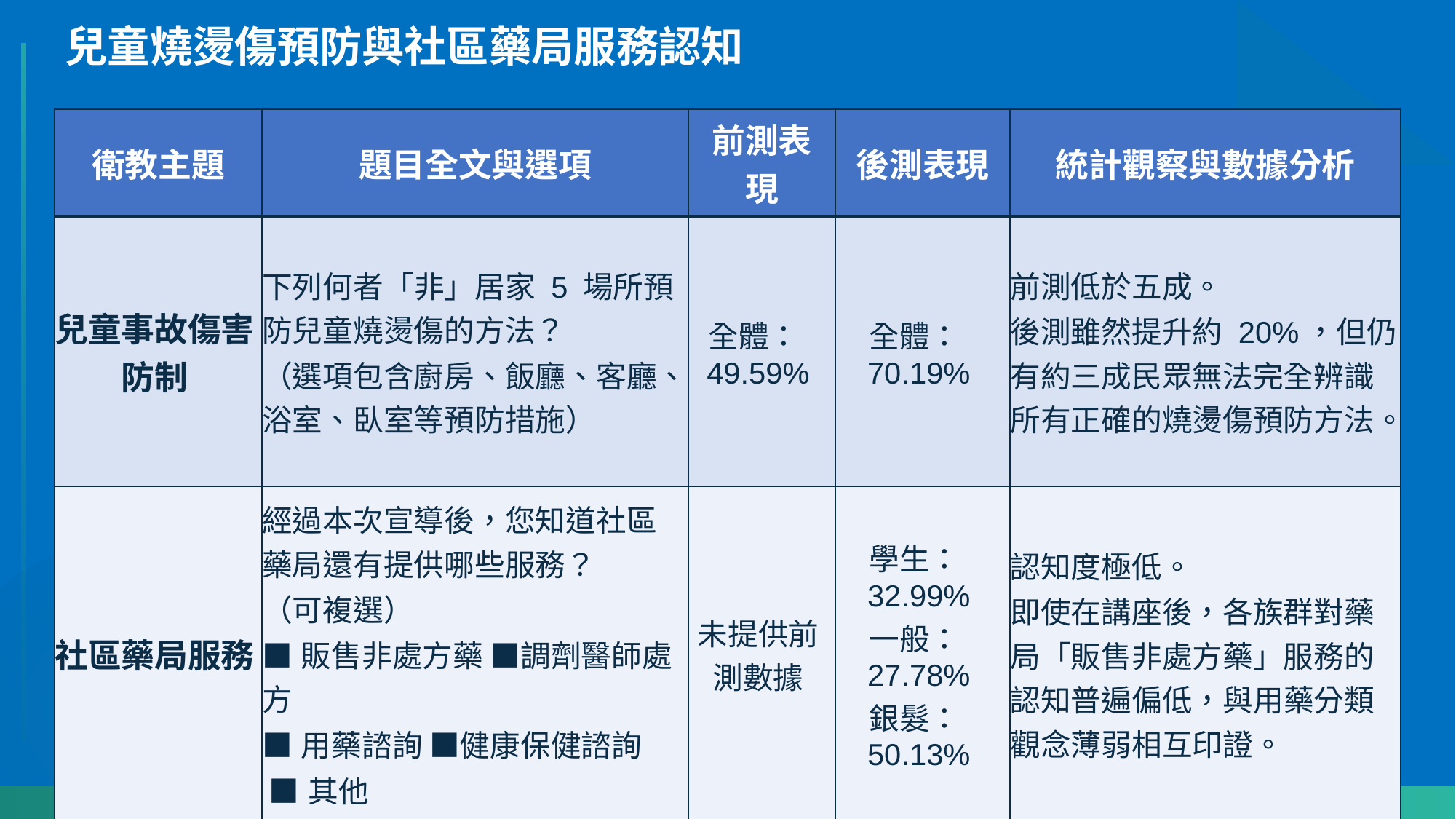

兒童燒燙傷預防與社區藥局服務認知
| 衛教主題 | 題目全文與選項 | 前測表現 | 後測表現 | 統計觀察與數據分析 |
| --- | --- | --- | --- | --- |
| 兒童事故傷害防制 | 下列何者「非」居家 5 場所預防兒童燒燙傷的方法？ （選項包含廚房、飯廳、客廳、浴室、臥室等預防措施） | 全體：49.59% | 全體：70.19% | 前測低於五成。 後測雖然提升約 20%，但仍有約三成民眾無法完全辨識所有正確的燒燙傷預防方法。 |
| 社區藥局服務 | 經過本次宣導後，您知道社區藥局還有提供哪些服務？ （可複選） ■販售非處方藥 ■調劑醫師處方 ■用藥諮詢 ■健康保健諮詢 ■其他 | 未提供前測數據 | 學生：32.99% 一般：27.78% 銀髮：50.13% | 認知度極低。 即使在講座後，各族群對藥局「販售非處方藥」服務的認知普遍偏低，與用藥分類觀念薄弱相互印證。 |